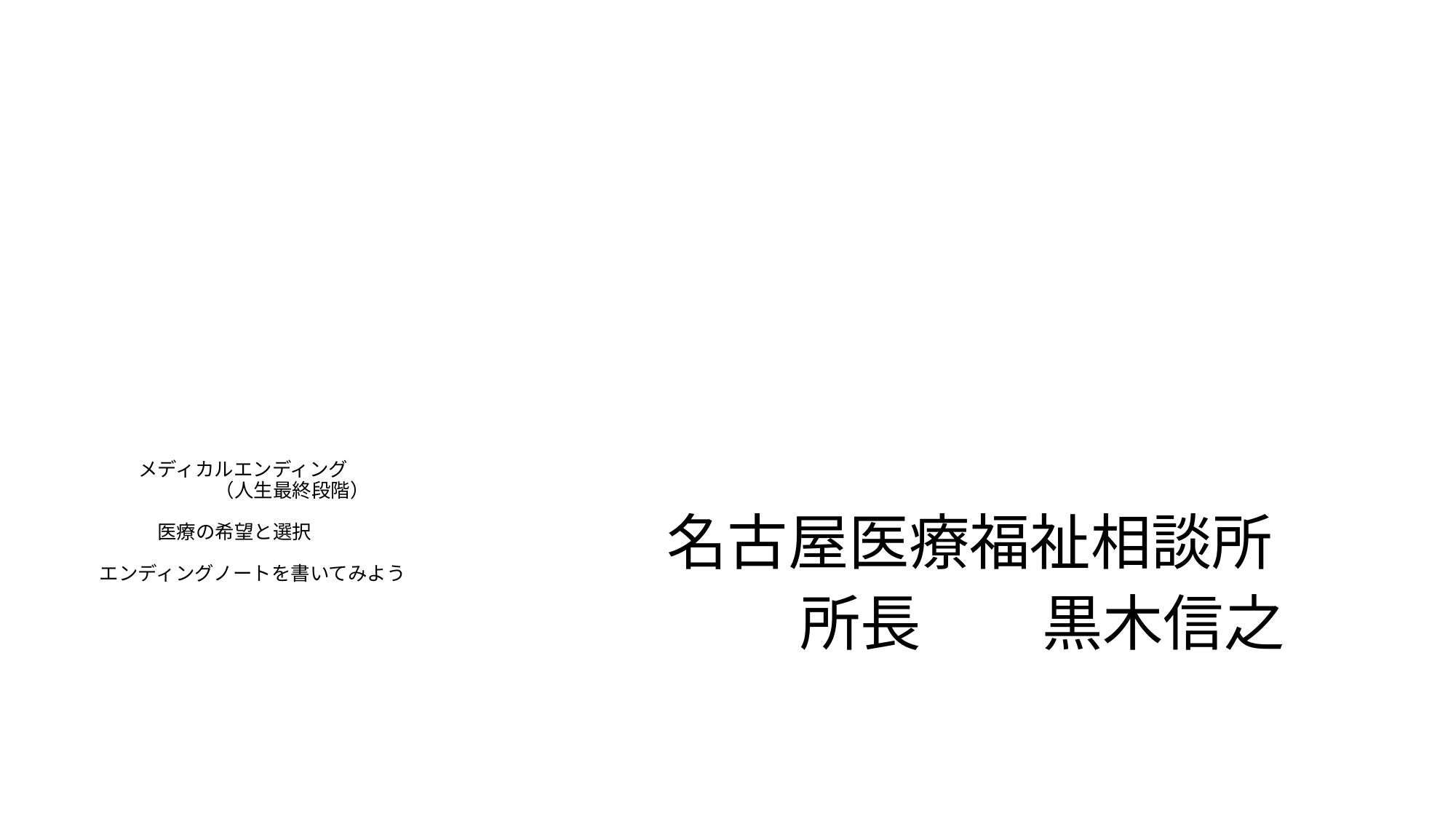

# メディカルエンディング 　　　　　　　（人生最終段階） 　　　　　　　　　 　　　　医療の希望と選択 　エンディングノートを書いてみよう
　　名古屋医療福祉相談所
　　　　所長　　黒木信之